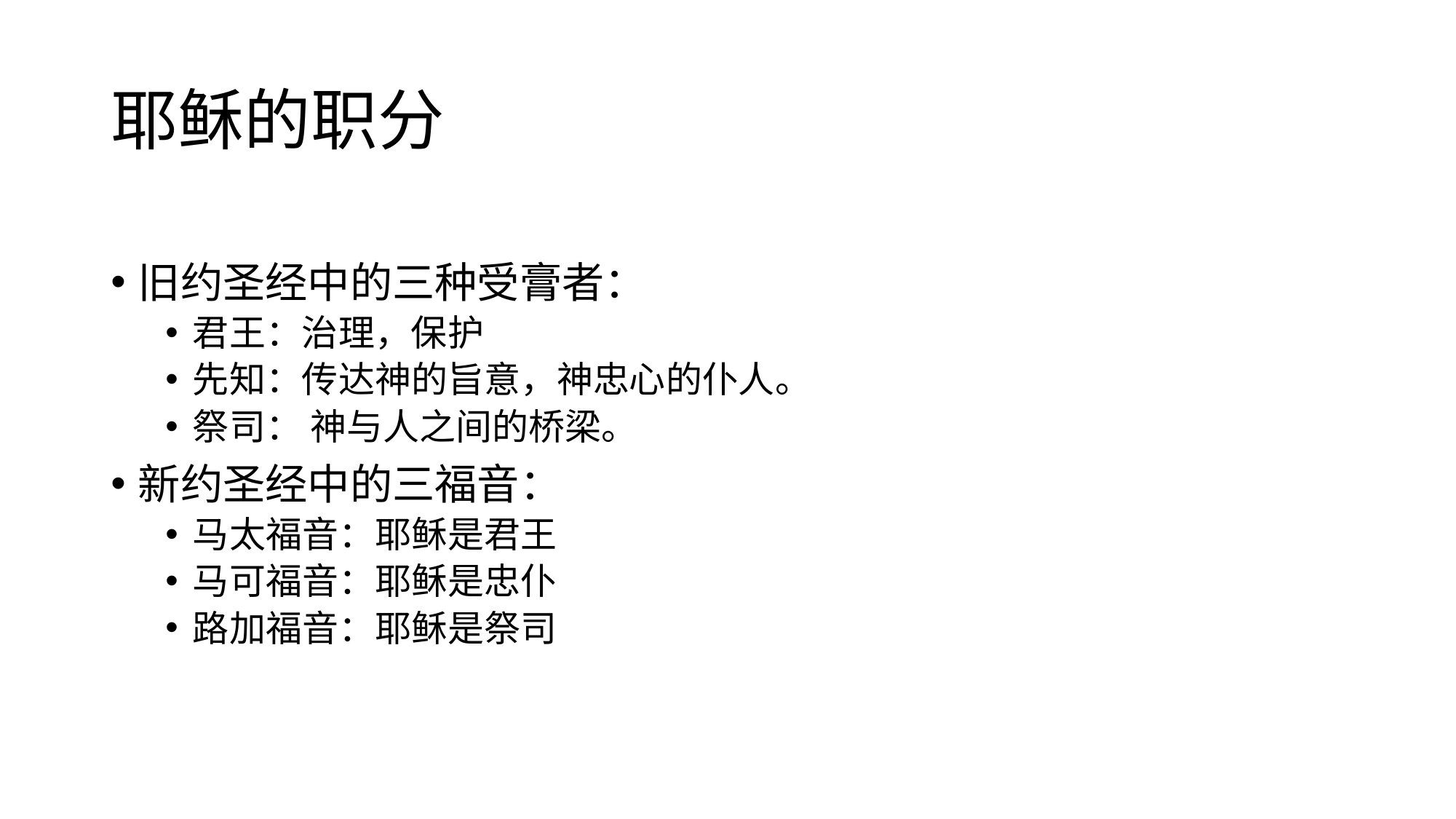

# 耶稣的职分
旧约圣经中的三种受膏者：
君王：治理，保护
先知：传达神的旨意，神忠心的仆人。
祭司： 神与人之间的桥梁。
新约圣经中的三福音：
马太福音：耶稣是君王
马可福音：耶稣是忠仆
路加福音：耶稣是祭司